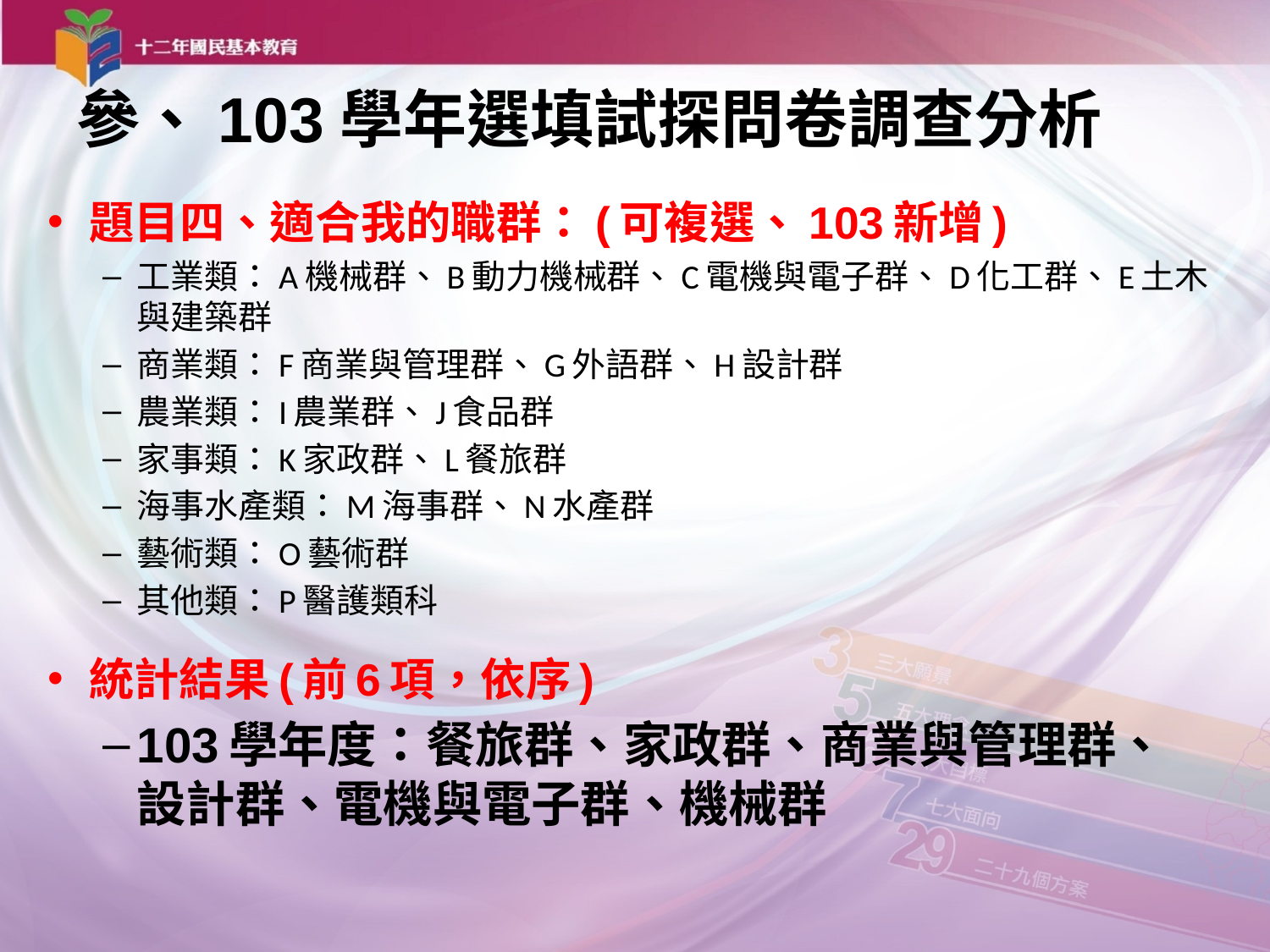

# 參、103學年選填試探問卷調查分析
題目四、適合我的職群：(可複選、103新增)
工業類：A機械群、B動力機械群、C電機與電子群、D化工群、E土木與建築群
商業類：F商業與管理群、G外語群、H設計群
農業類：I農業群、J食品群
家事類：K家政群、L餐旅群
海事水產類：M海事群、N水產群
藝術類：O藝術群
其他類：P醫護類科
統計結果(前6項，依序)
103學年度：餐旅群、家政群、商業與管理群、設計群、電機與電子群、機械群